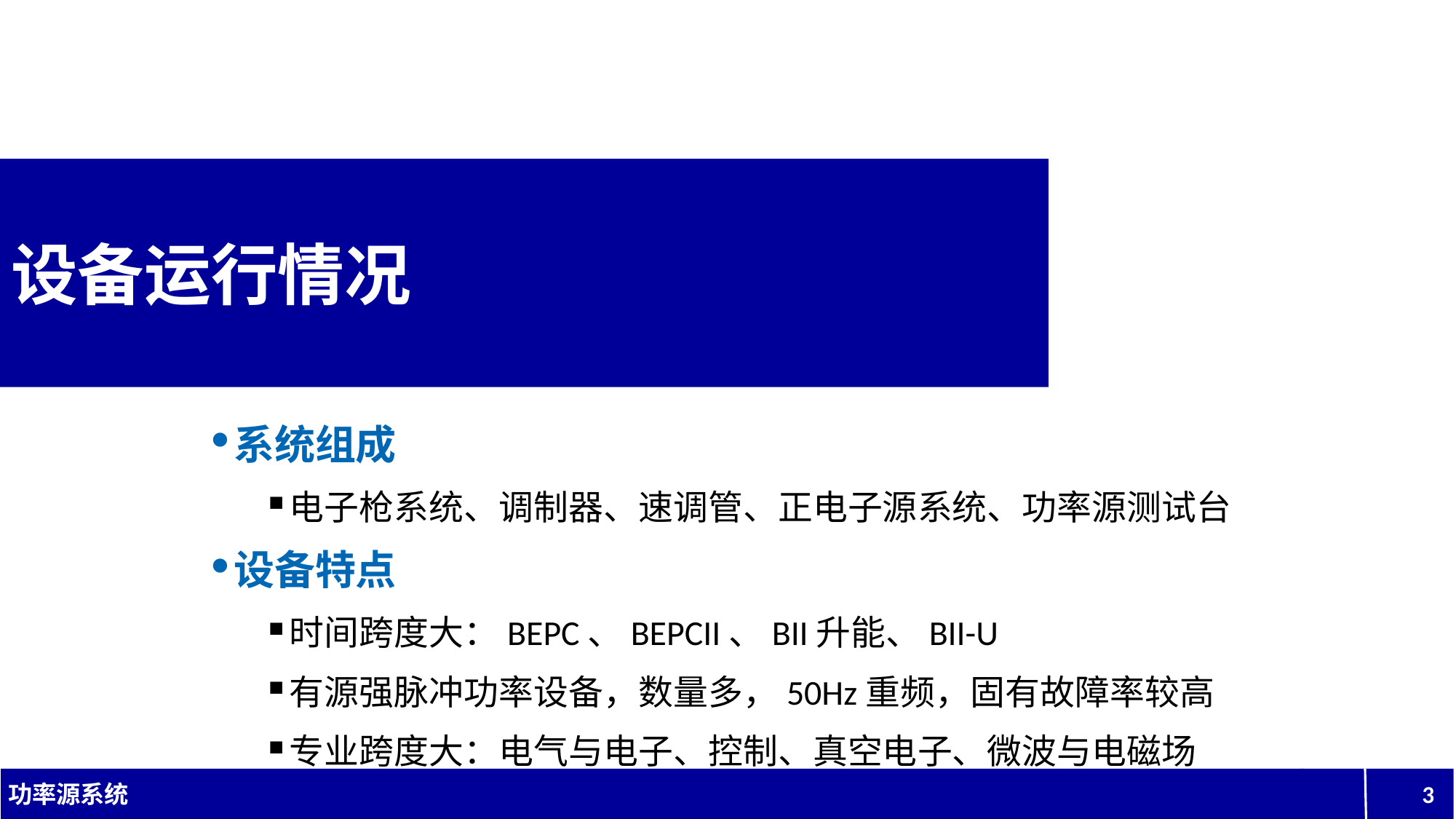

设备运行情况
系统组成
电子枪系统、调制器、速调管、正电子源系统、功率源测试台
设备特点
时间跨度大：BEPC、BEPCII、BII升能、BII-U
有源强脉冲功率设备，数量多，50Hz重频，固有故障率较高
专业跨度大：电气与电子、控制、真空电子、微波与电磁场